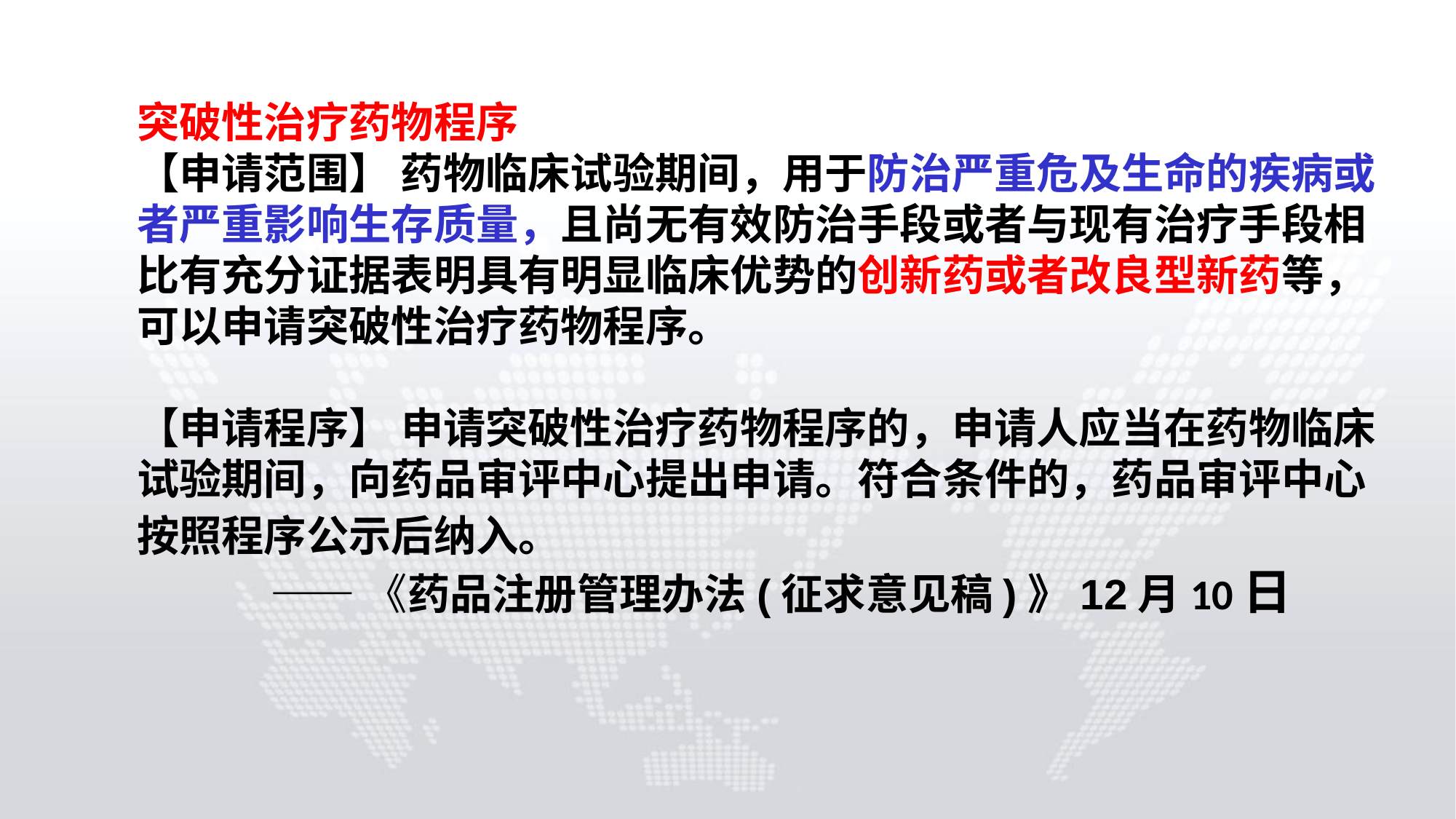

突破性治疗药物程序
【申请范围】 药物临床试验期间，用于防治严重危及生命的疾病或者严重影响生存质量，且尚无有效防治手段或者与现有治疗手段相比有充分证据表明具有明显临床优势的创新药或者改良型新药等，可以申请突破性治疗药物程序。

【申请程序】 申请突破性治疗药物程序的，申请人应当在药物临床试验期间，向药品审评中心提出申请。符合条件的，药品审评中心按照程序公示后纳入。
            ——《药品注册管理办法(征求意见稿)》12月10日